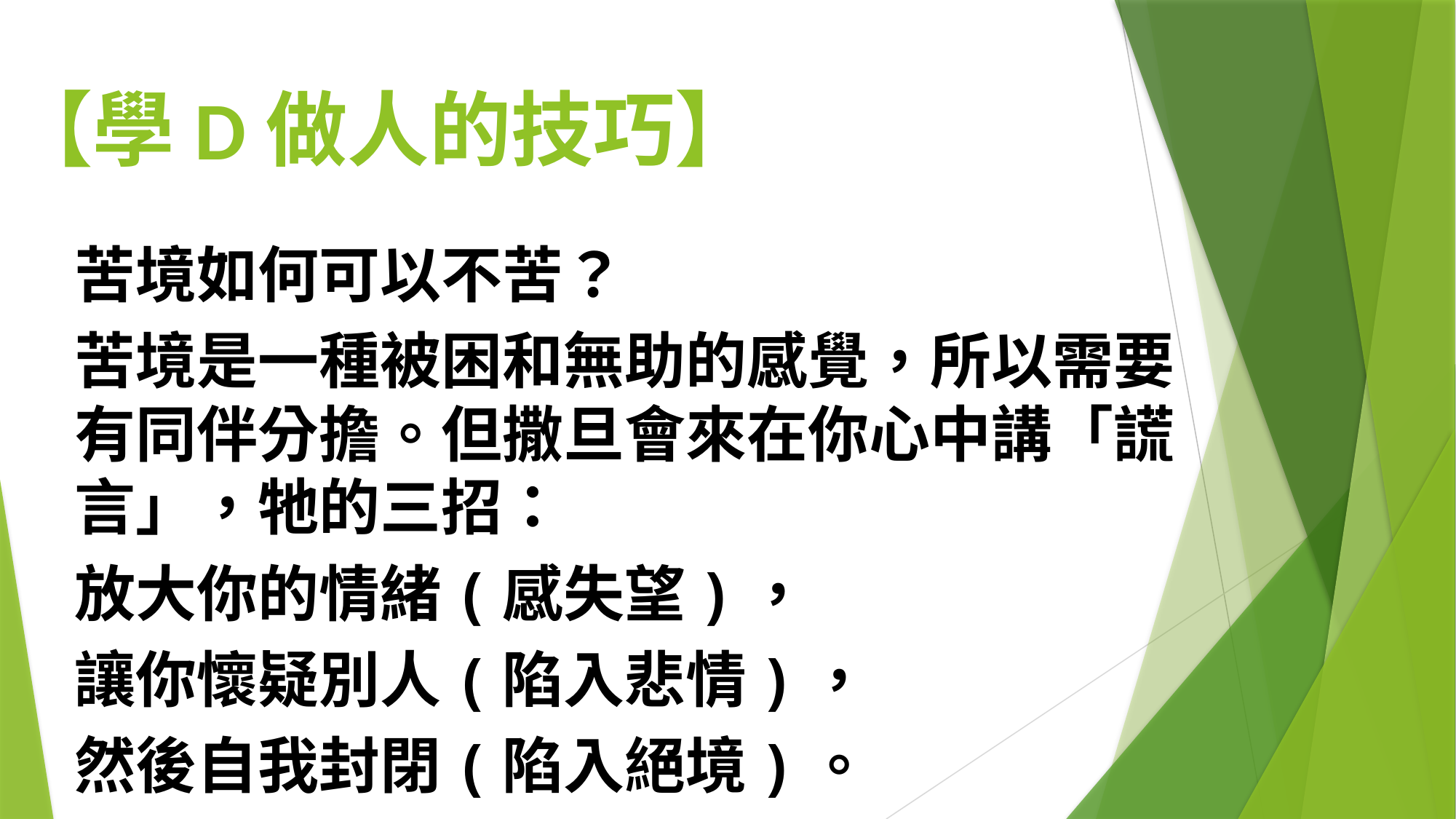

# 【學D做人的技巧】
苦境如何可以不苦？
苦境是一種被困和無助的感覺，所以需要有同伴分擔。但撒旦會來在你心中講「謊言」，牠的三招：
放大你的情緒(感失望)，
讓你懷疑別人(陷入悲情)，
然後自我封閉(陷入絕境)。